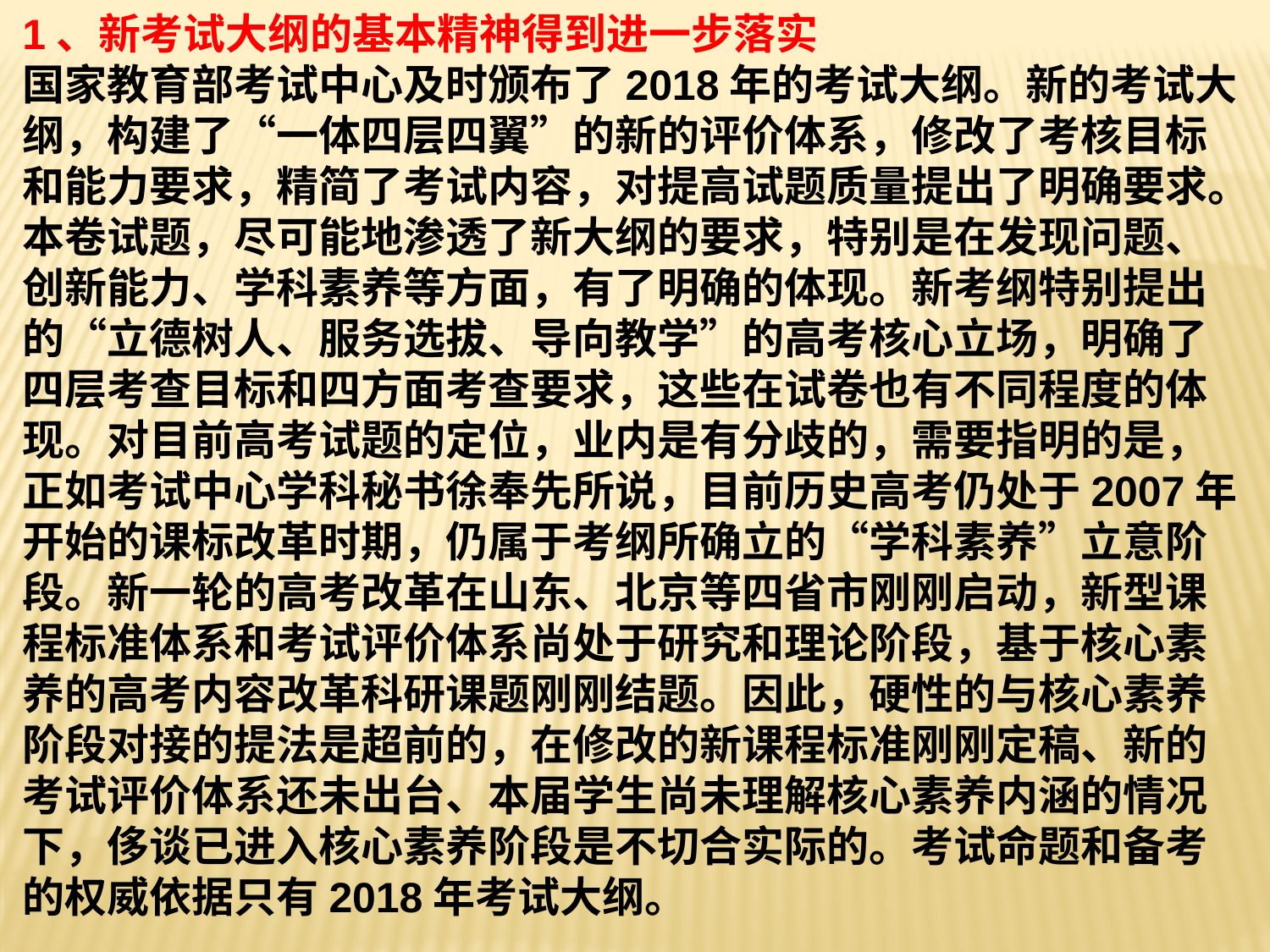

1、新考试大纲的基本精神得到进一步落实
国家教育部考试中心及时颁布了2018年的考试大纲。新的考试大纲，构建了“一体四层四翼”的新的评价体系，修改了考核目标和能力要求，精简了考试内容，对提高试题质量提出了明确要求。本卷试题，尽可能地渗透了新大纲的要求，特别是在发现问题、创新能力、学科素养等方面，有了明确的体现。新考纲特别提出的“立德树人、服务选拔、导向教学”的高考核心立场，明确了四层考查目标和四方面考查要求，这些在试卷也有不同程度的体现。对目前高考试题的定位，业内是有分歧的，需要指明的是，正如考试中心学科秘书徐奉先所说，目前历史高考仍处于2007年开始的课标改革时期，仍属于考纲所确立的“学科素养”立意阶段。新一轮的高考改革在山东、北京等四省市刚刚启动，新型课程标准体系和考试评价体系尚处于研究和理论阶段，基于核心素养的高考内容改革科研课题刚刚结题。因此，硬性的与核心素养阶段对接的提法是超前的，在修改的新课程标准刚刚定稿、新的考试评价体系还未出台、本届学生尚未理解核心素养内涵的情况下，侈谈已进入核心素养阶段是不切合实际的。考试命题和备考的权威依据只有2018年考试大纲。